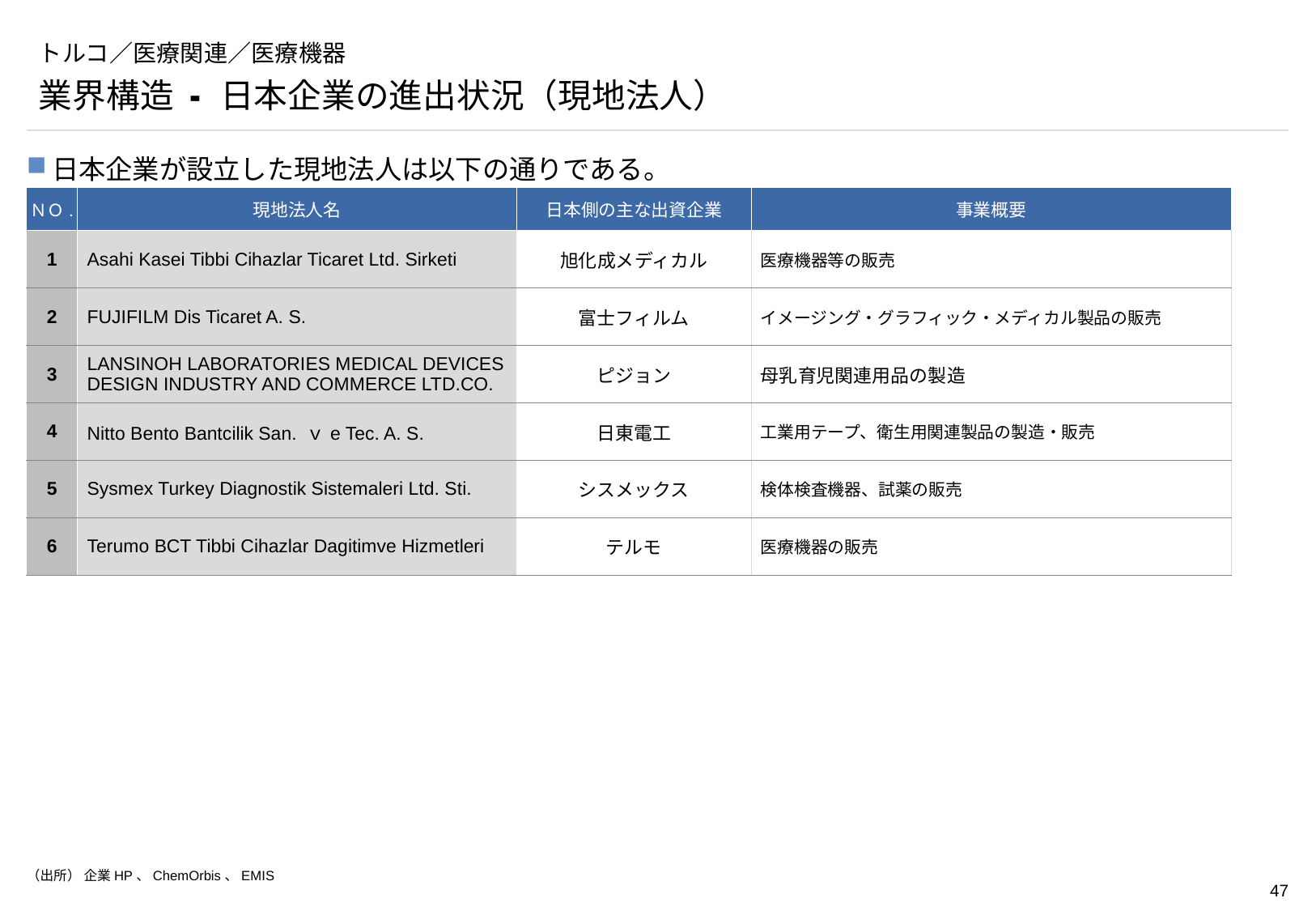

# トルコ／医療関連／医療機器
業界構造 - 日本企業の進出状況（現地法人）
日本企業が設立した現地法人は以下の通りである。
| ＮＯ. | 現地法人名 | 日本側の主な出資企業 | 事業概要 |
| --- | --- | --- | --- |
| 1 | Asahi Kasei Tibbi Cihazlar Ticaret Ltd. Sirketi | 旭化成メディカル | 医療機器等の販売 |
| 2 | FUJIFILM Dis Ticaret A. S. | 富士フィルム | イメージング・グラフィック・メディカル製品の販売 |
| 3 | LANSINOH LABORATORIES MEDICAL DEVICES DESIGN INDUSTRY AND COMMERCE LTD.CO. | ピジョン | 母乳育児関連用品の製造 |
| 4 | Nitto Bento Bantcilik San. ｖe Tec. A. S. | 日東電工 | 工業用テープ、衛生用関連製品の製造・販売 |
| 5 | Sysmex Turkey Diagnostik Sistemaleri Ltd. Sti. | シスメックス | 検体検査機器、試薬の販売 |
| 6 | Terumo BCT Tibbi Cihazlar Dagitimve Hizmetleri | テルモ | 医療機器の販売 |
（出所） 企業HP、ChemOrbis、EMIS